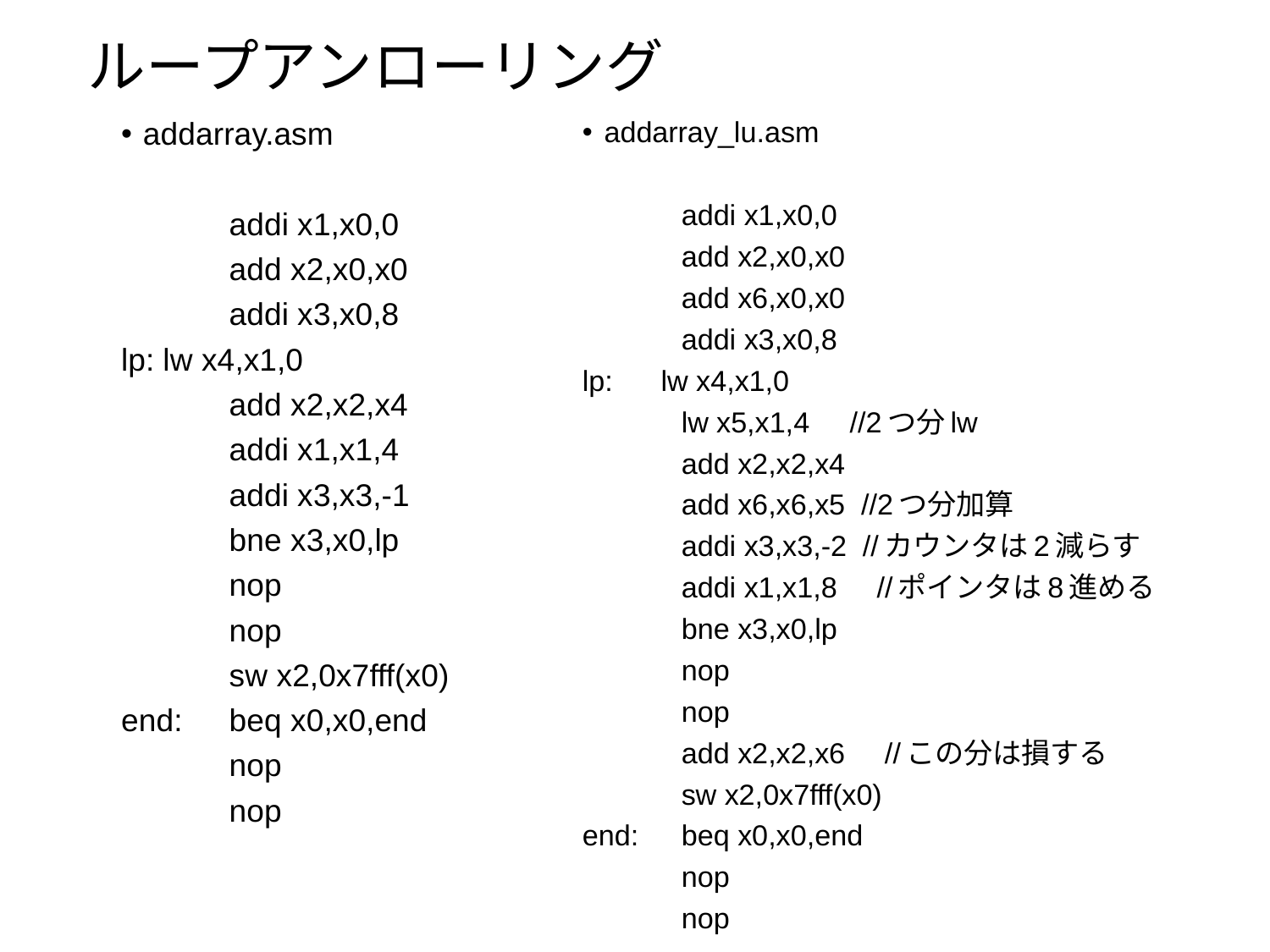

# ループアンローリング
addarray.asm

	addi x1,x0,0
	add x2,x0,x0
	addi x3,x0,8
lp: lw x4,x1,0
	add x2,x2,x4
	addi x1,x1,4
	addi x3,x3,-1
	bne x3,x0,lp
	nop
	nop
	sw x2,0x7fff(x0)
end:	beq x0,x0,end
	nop
	nop

addarray_lu.asm

	addi x1,x0,0
	add x2,x0,x0
	add x6,x0,x0
	addi x3,x0,8
lp:      lw x4,x1,0
	lw x5,x1,4     //2つ分lw
	add x2,x2,x4
	add x6,x6,x5  //2つ分加算
	addi x3,x3,-2  //カウンタは2減らす
	addi x1,x1,8　//ポインタは8進める
	bne x3,x0,lp
	nop
	nop
	add x2,x2,x6　//この分は損する
	sw x2,0x7fff(x0)
end:	beq x0,x0,end
	nop
	nop